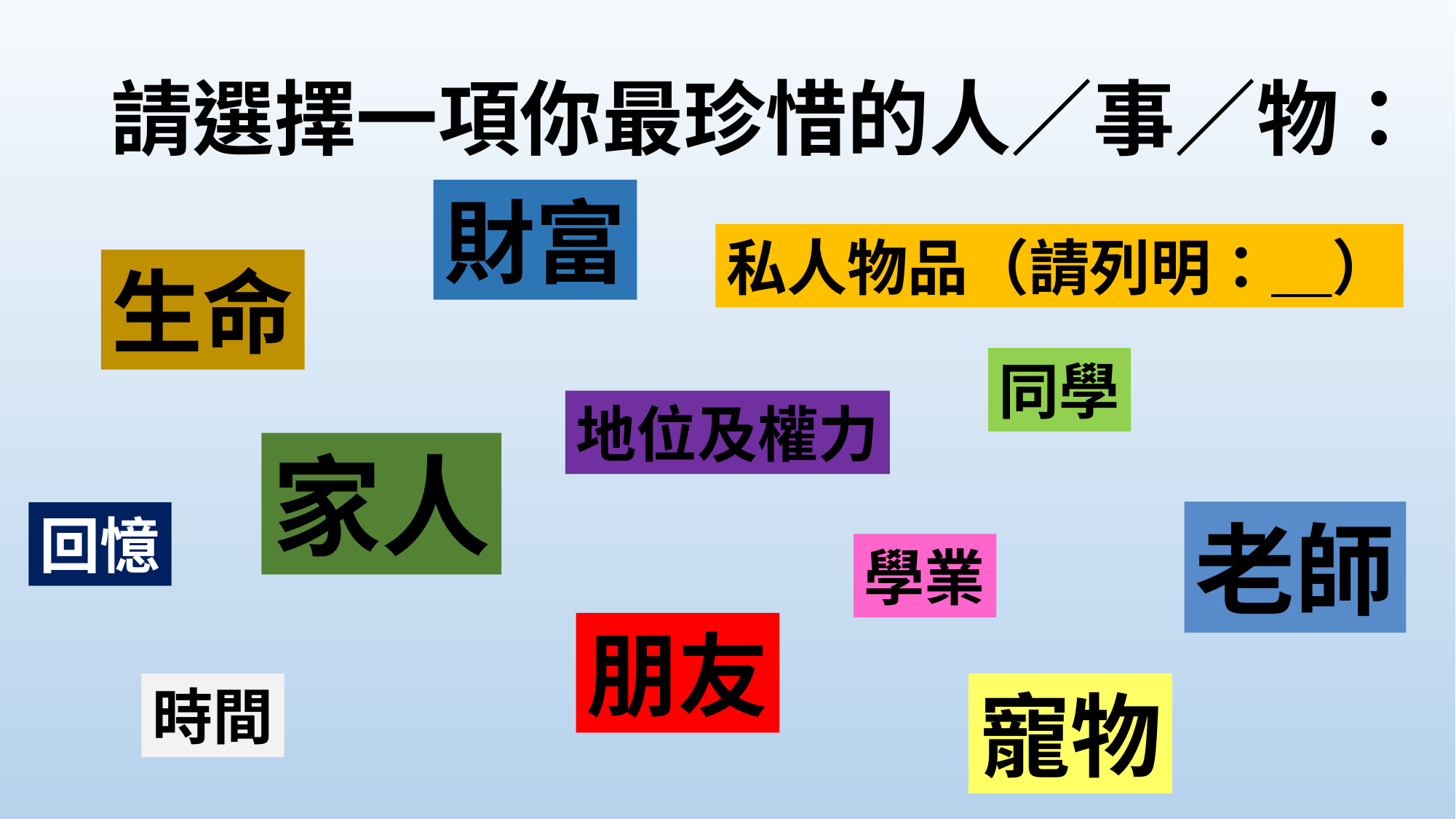

# 請選擇一項你最珍惜的人／事／物：
財富
私人物品（請列明：＿）
生命
同學
地位及權力
家人
老師
回憶
學業
朋友
寵物
時間